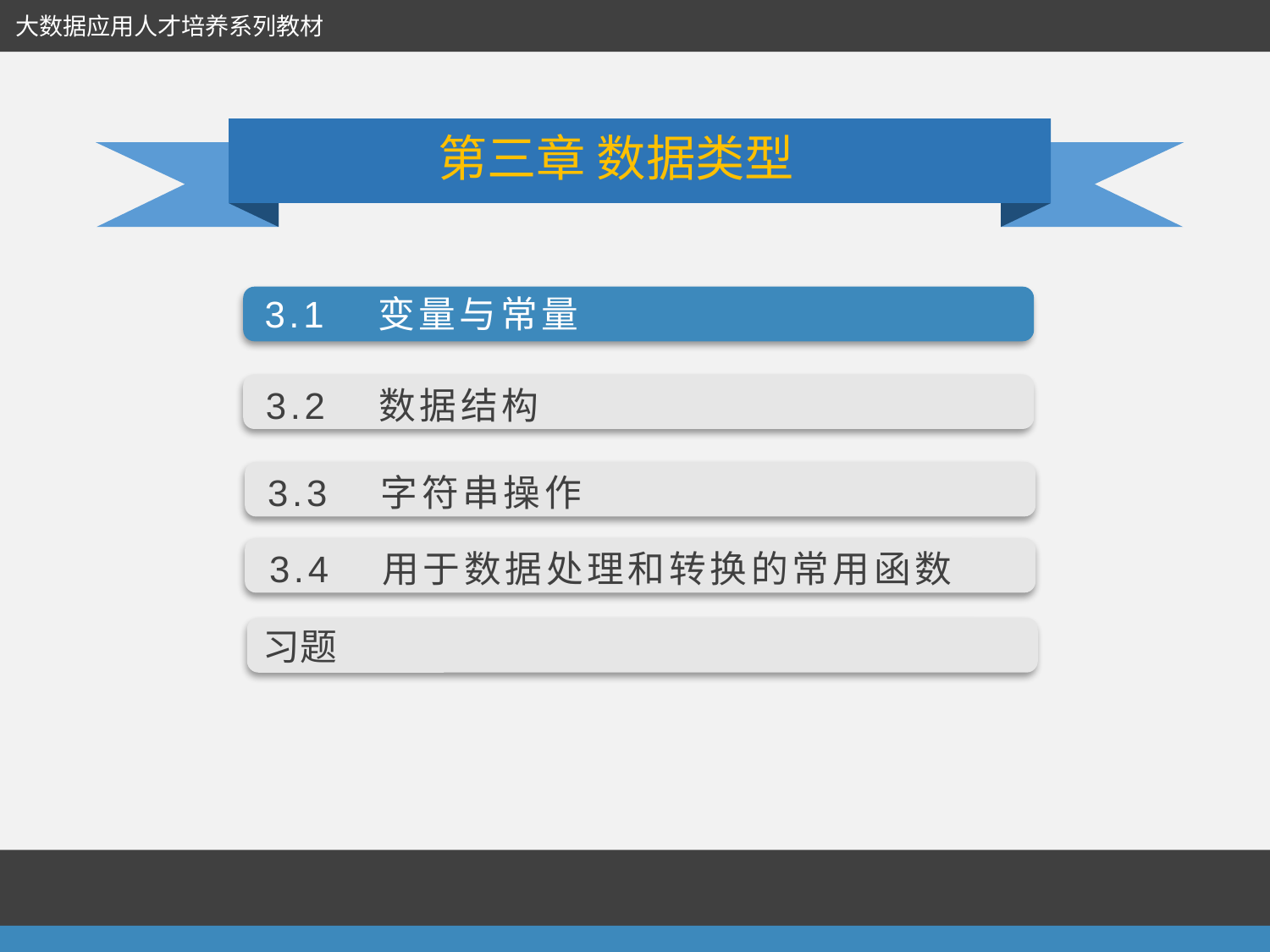

大数据应用人才培养系列教材

第三章 数据类型
3.1　变量与常量

3.2　数据结构

3.3　字符串操作

3.4　用于数据处理和转换的常用函数
习题